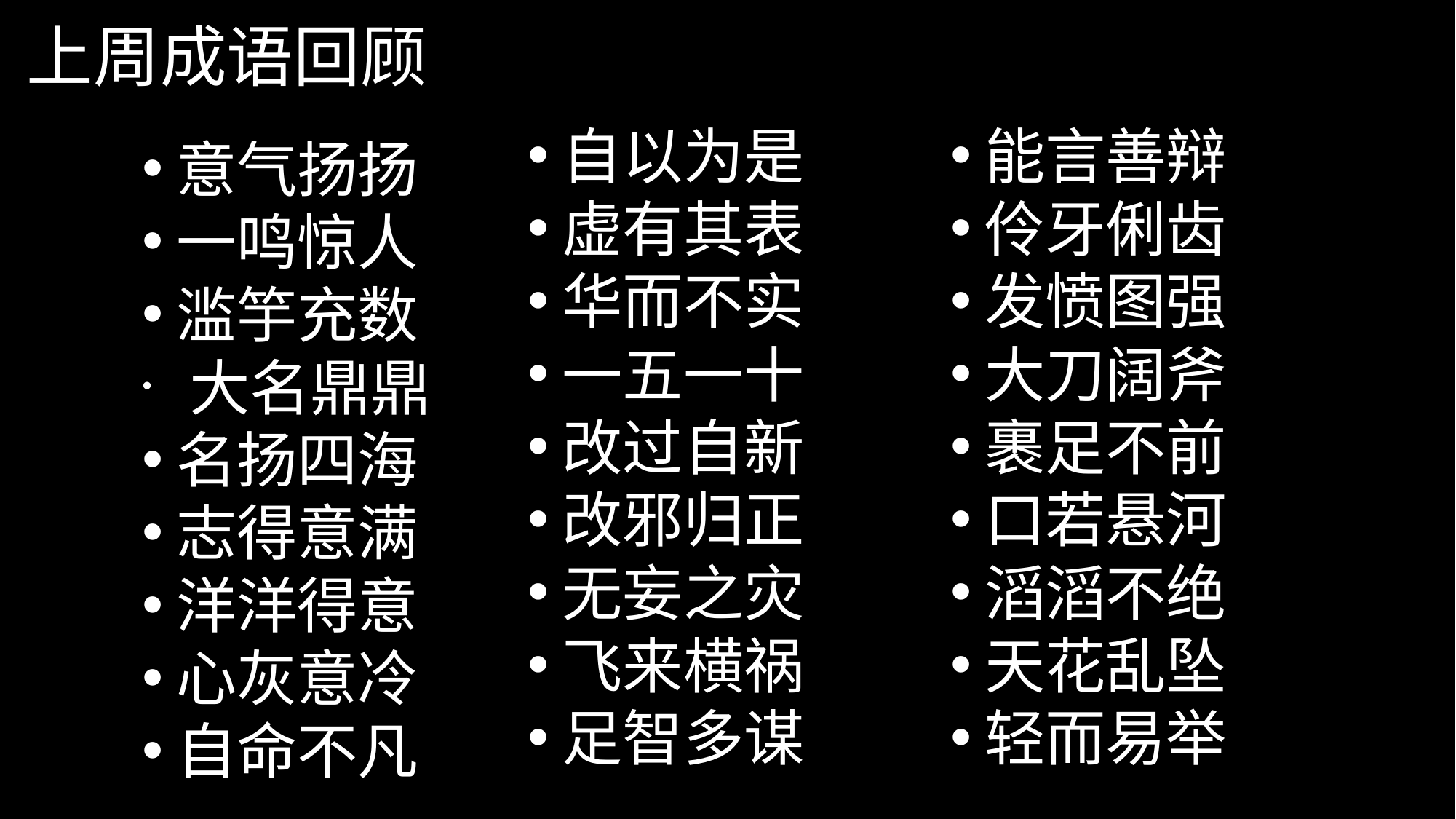

# 上周成语回顾
自以为是
虚有其表
华而不实
一五一十
改过自新
改邪归正
无妄之灾
飞来横祸
足智多谋
能言善辩
伶牙俐齿
发愤图强
大刀阔斧
裹足不前
口若悬河
滔滔不绝
天花乱坠
轻而易举
意气扬扬
一鸣惊人
滥竽充数
 大名鼎鼎
名扬四海
志得意满
洋洋得意
心灰意冷
自命不凡